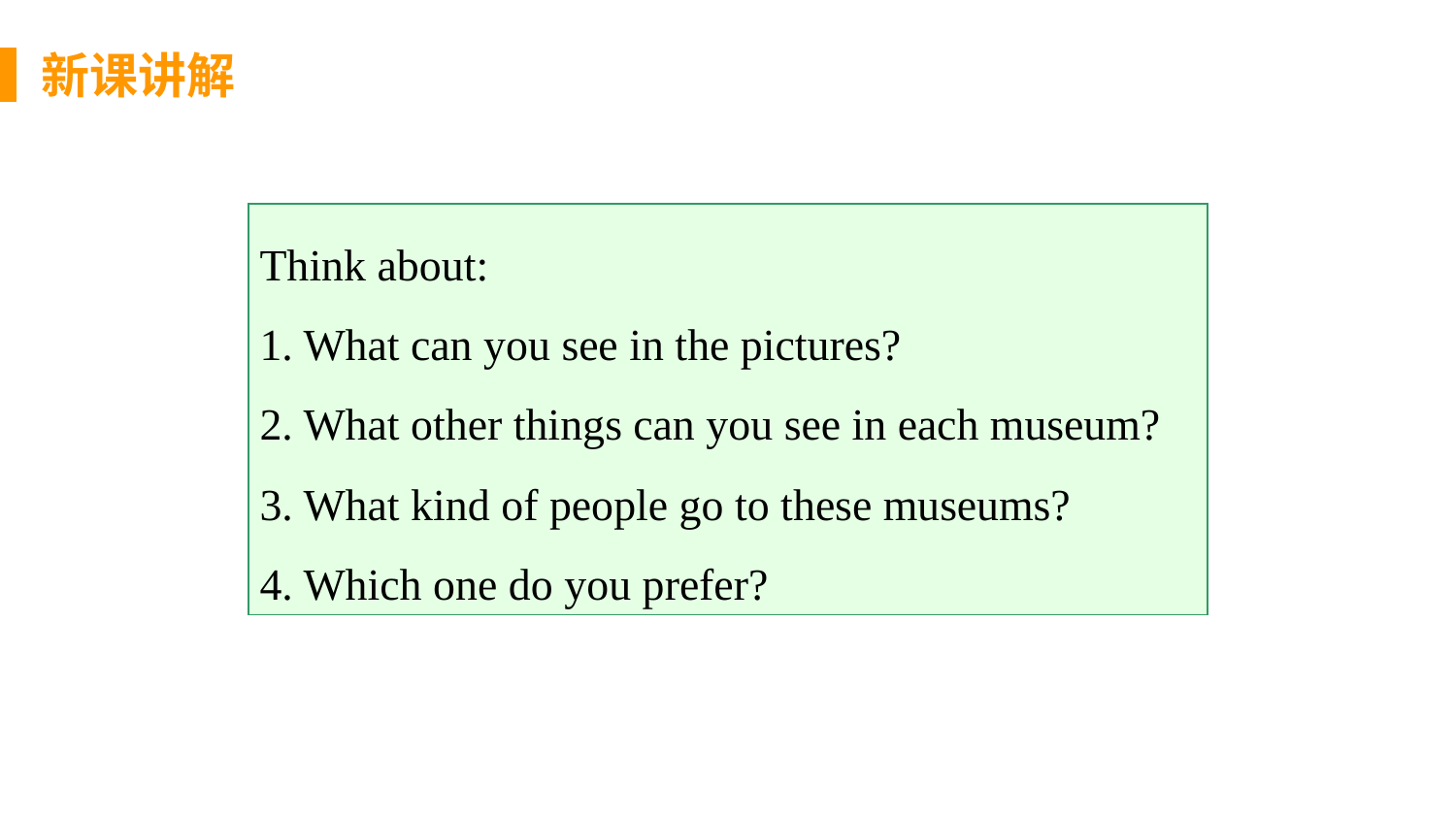

新课讲解

Think about:
1. What can you see in the pictures?
2. What other things can you see in each museum?
3. What kind of people go to these museums?
4. Which one do you prefer?
思 考